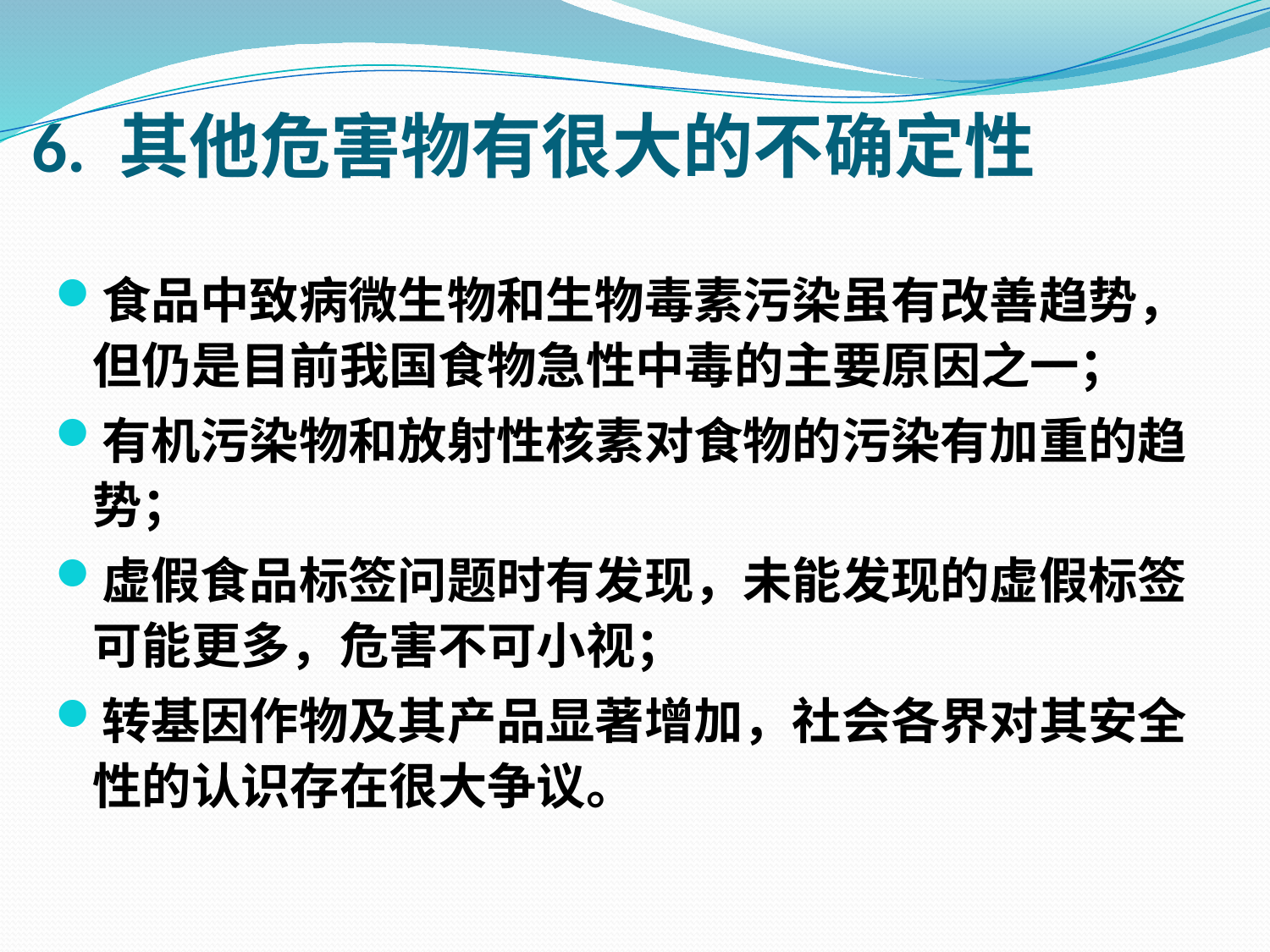

# 6. 其他危害物有很大的不确定性
食品中致病微生物和生物毒素污染虽有改善趋势，但仍是目前我国食物急性中毒的主要原因之一；
有机污染物和放射性核素对食物的污染有加重的趋势；
虚假食品标签问题时有发现，未能发现的虚假标签可能更多，危害不可小视；
转基因作物及其产品显著增加，社会各界对其安全性的认识存在很大争议。